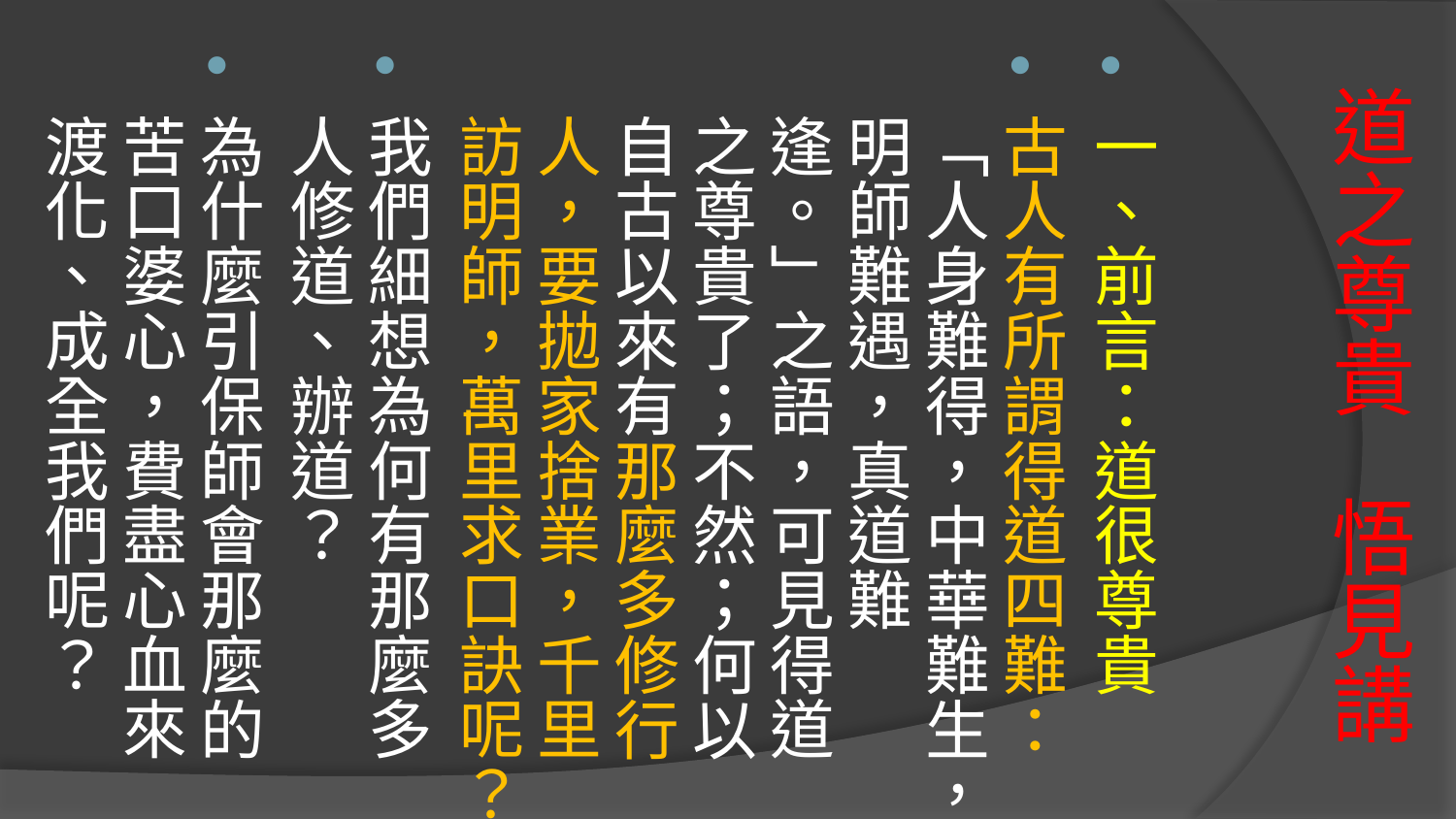

一、前言：道很尊貴
古人有所謂得道四難：「人身難得，中華難生，明師難遇，真道難逢。」之語，可見得道之尊貴了；不然；何以自古以來有那麼多修行人，要拋家捨業，千里訪明師，萬里求口訣呢？
我們細想為何有那麼多人修道、辦道？
為什麼引保師會那麼的苦口婆心，費盡心血來渡化、成全我們呢？
# 道之尊貴    悟見講